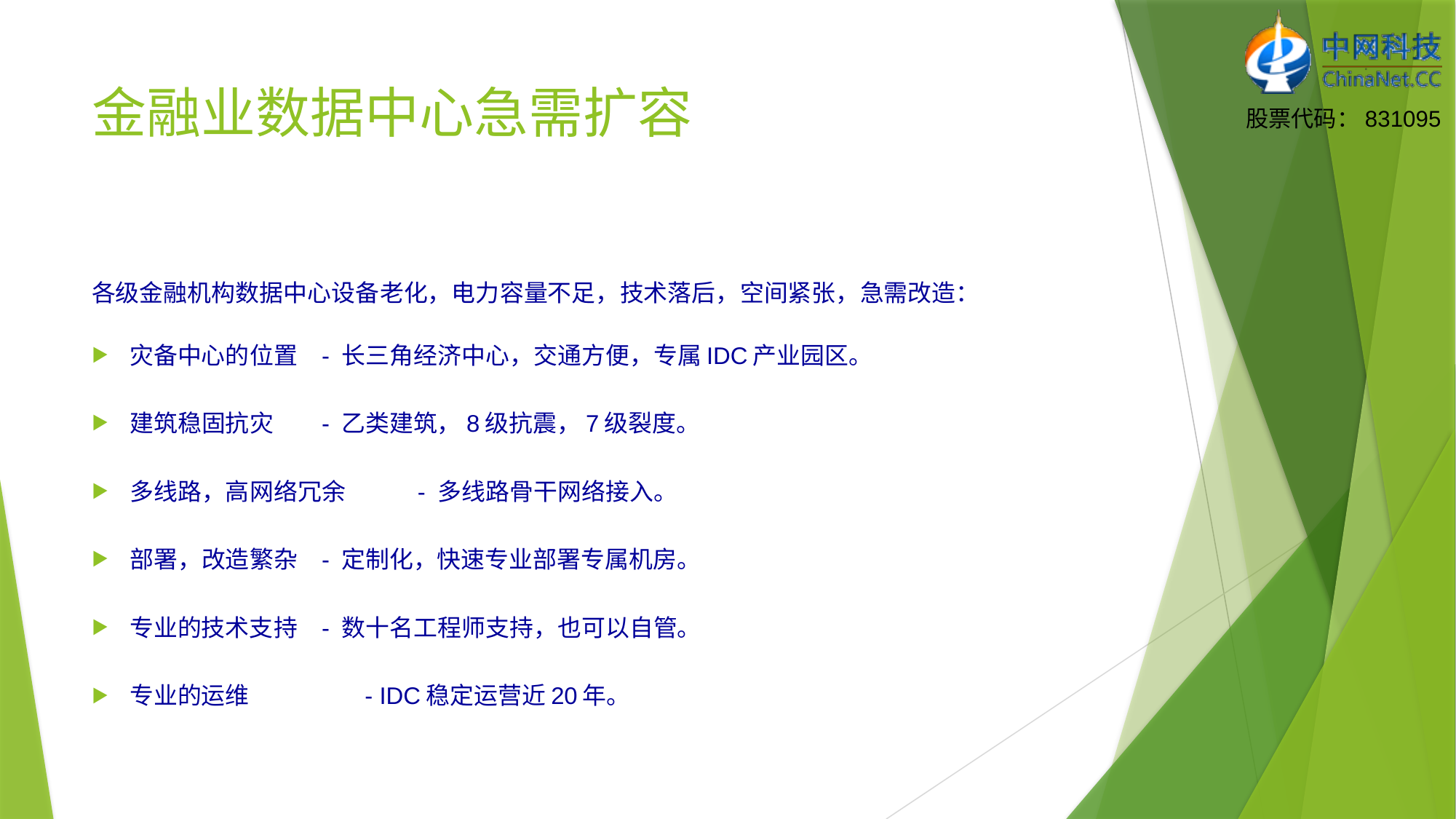

# 金融业数据中心急需扩容

各级金融机构数据中心设备老化，电力容量不足，技术落后，空间紧张，急需改造：
灾备中心的位置			- 长三角经济中心，交通方便，专属IDC产业园区。
建筑稳固抗灾				- 乙类建筑，8级抗震，7级裂度。
多线路，高网络冗余		- 多线路骨干网络接入。
部署，改造繁杂			- 定制化，快速专业部署专属机房。
专业的技术支持			- 数十名工程师支持，也可以自管。
专业的运维			       - IDC稳定运营近20年。